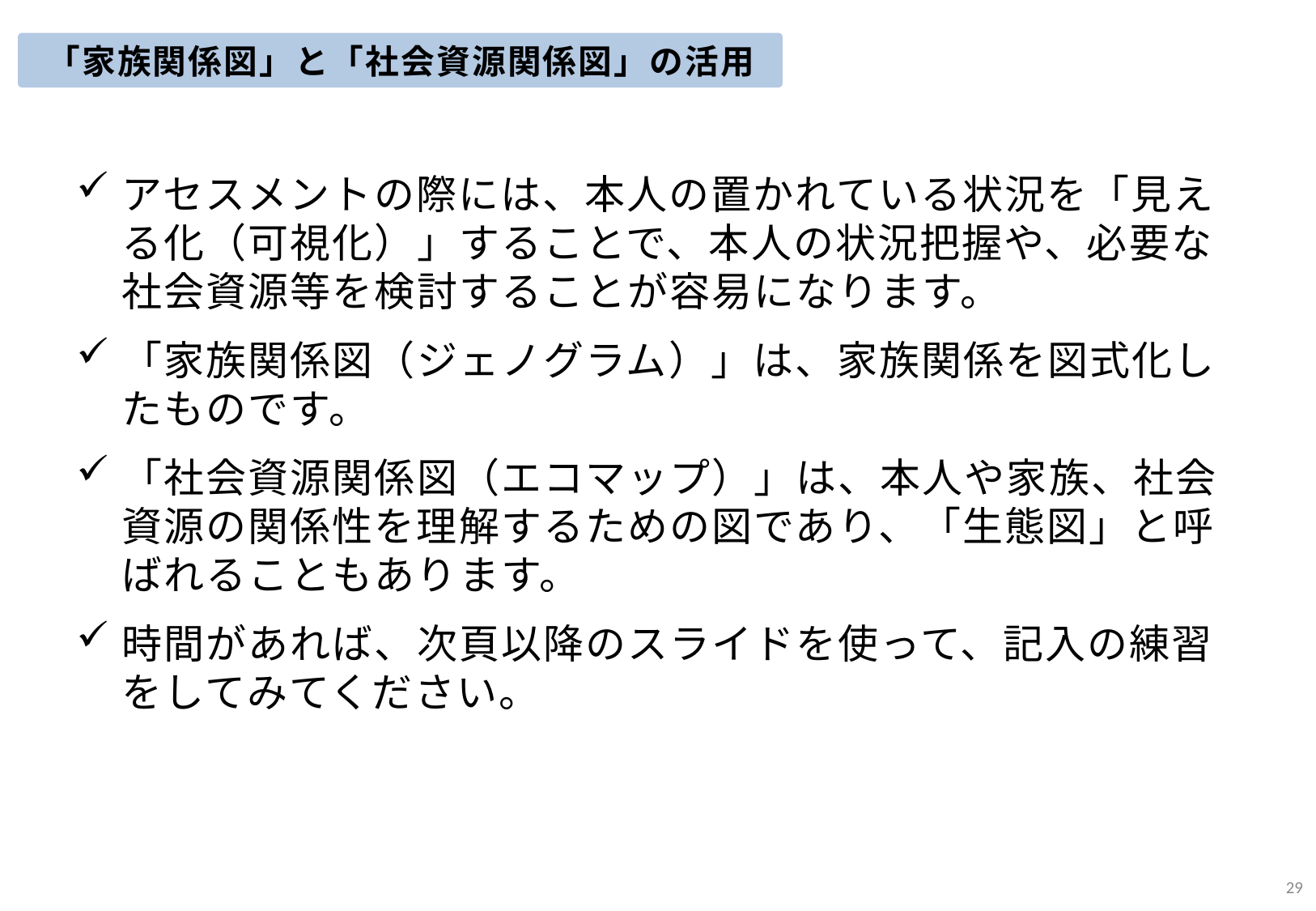

「家族関係図」と「社会資源関係図」の活用
アセスメントの際には、本人の置かれている状況を「見える化（可視化）」することで、本人の状況把握や、必要な社会資源等を検討することが容易になります。
「家族関係図（ジェノグラム）」は、家族関係を図式化したものです。
「社会資源関係図（エコマップ）」は、本人や家族、社会資源の関係性を理解するための図であり、「生態図」と呼ばれることもあります。
時間があれば、次頁以降のスライドを使って、記入の練習をしてみてください。
29